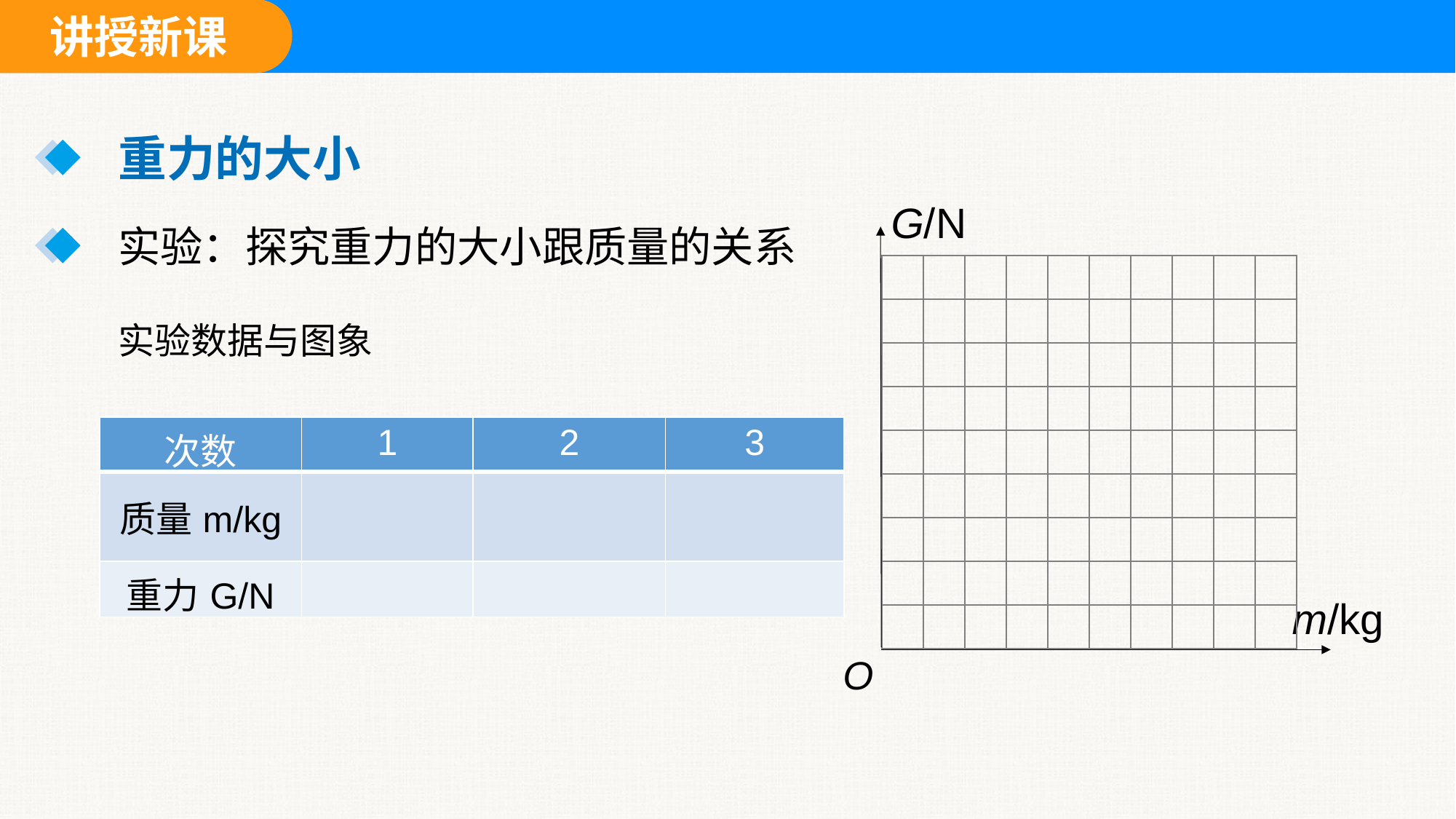

重力的大小

G/N
实验：探究重力的大小跟质量的关系

|  |  |  |  |  |  |  |  |  |  |
| --- | --- | --- | --- | --- | --- | --- | --- | --- | --- |
|  |  |  |  |  |  |  |  |  |  |
|  |  |  |  |  |  |  |  |  |  |
|  |  |  |  |  |  |  |  |  |  |
|  |  |  |  |  |  |  |  |  |  |
|  |  |  |  |  |  |  |  |  |  |
|  |  |  |  |  |  |  |  |  |  |
|  |  |  |  |  |  |  |  |  |  |
|  |  |  |  |  |  |  |  |  |  |
实验数据与图象
| 次数 | 1 | 2 | 3 |
| --- | --- | --- | --- |
| 质量m/kg |  |  |  |
| 重力G/N |  |  |  |
m/kg
O